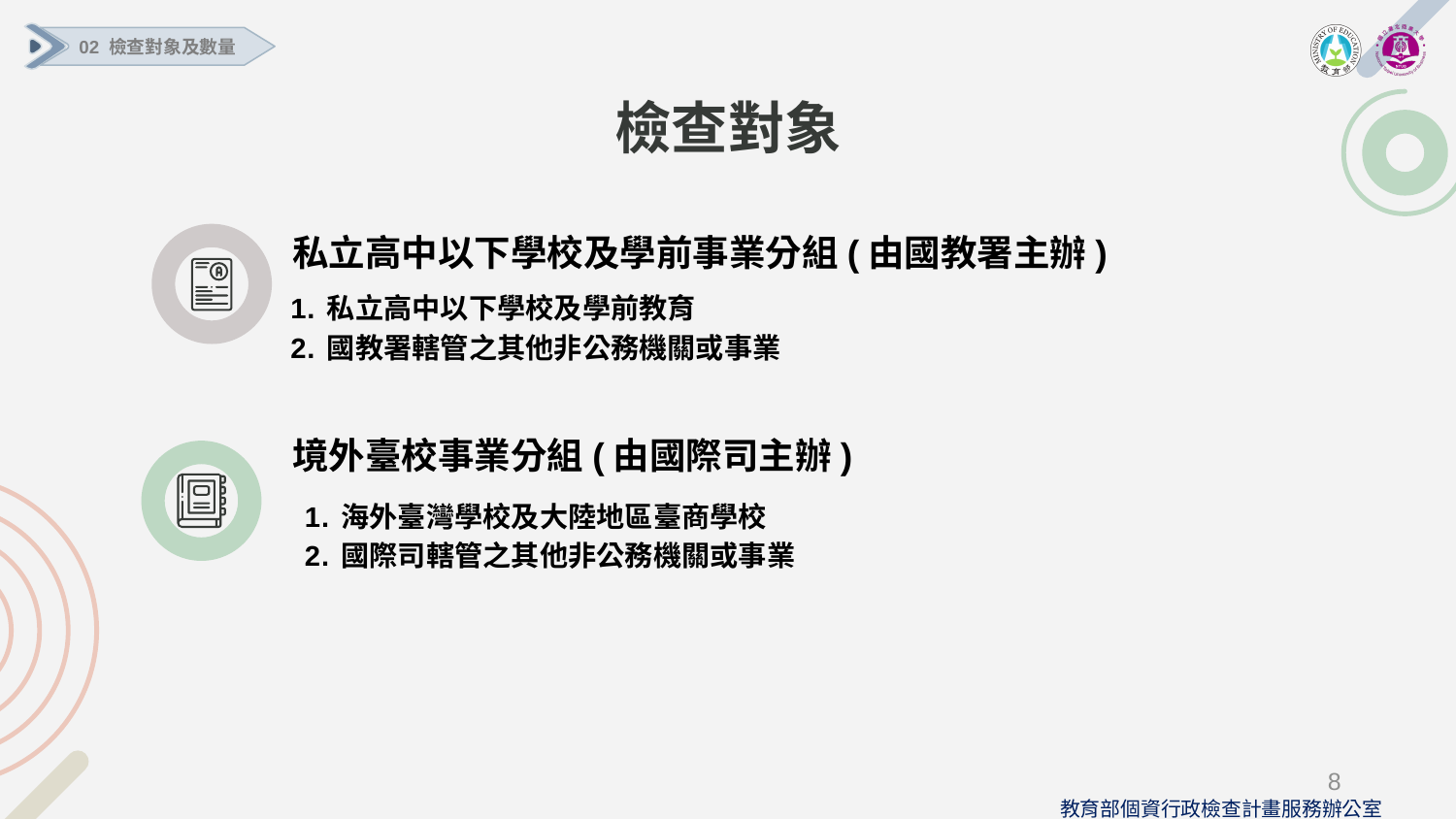

02 檢查對象及數量

# 檢查對象
私立高中以下學校及學前事業分組(由國教署主辦)
私立高中以下學校及學前教育
國教署轄管之其他非公務機關或事業

境外臺校事業分組(由國際司主辦)
海外臺灣學校及大陸地區臺商學校
國際司轄管之其他非公務機關或事業

8